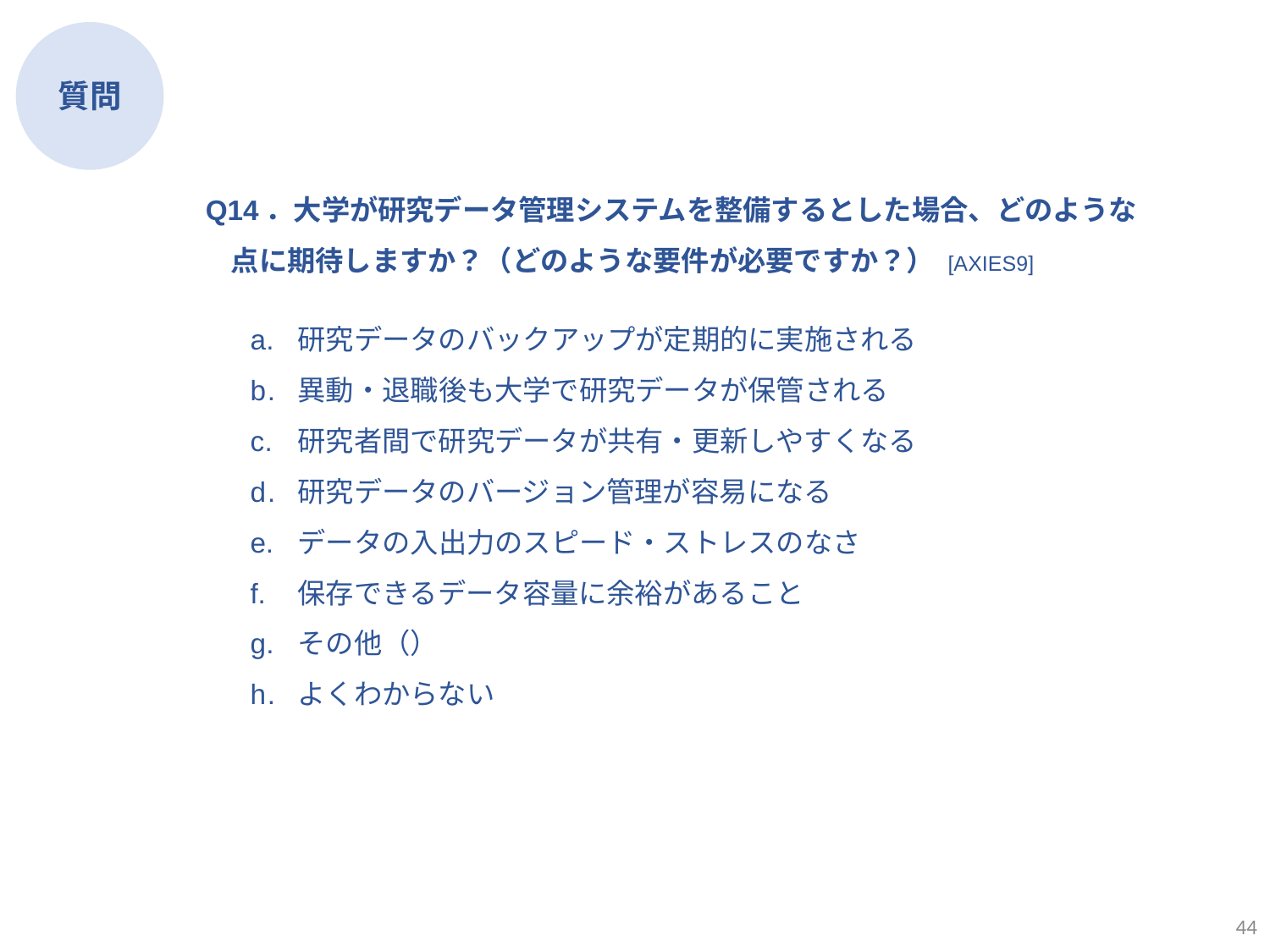

質問
Q14．大学が研究データ管理システムを整備するとした場合、どのような点に期待しますか？（どのような要件が必要ですか？） [AXIES9]
研究データのバックアップが定期的に実施される
異動・退職後も大学で研究データが保管される
研究者間で研究データが共有・更新しやすくなる
研究データのバージョン管理が容易になる
データの入出力のスピード・ストレスのなさ
保存できるデータ容量に余裕があること
その他（）
よくわからない
44